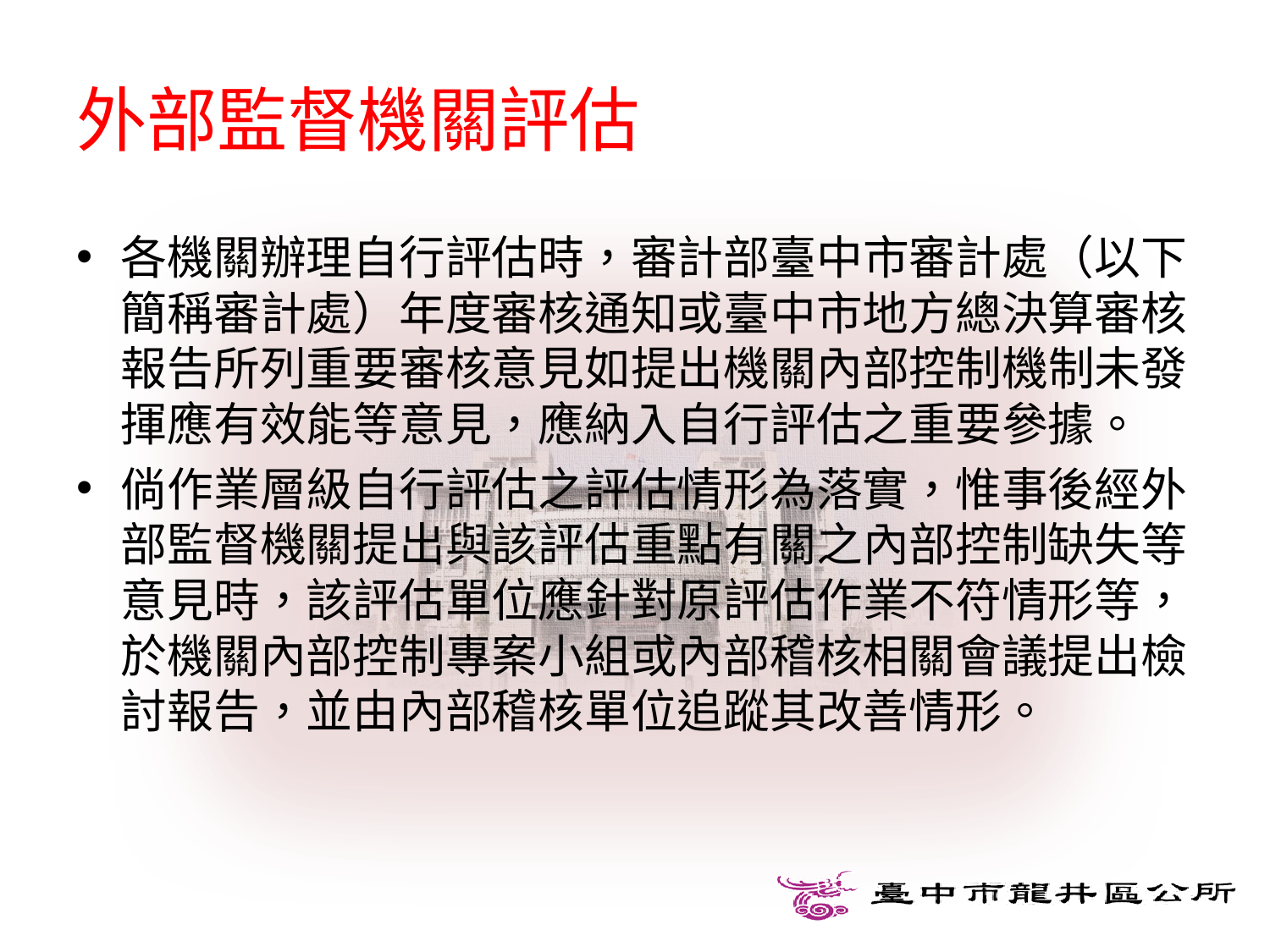

# 外部監督機關評估
各機關辦理自行評估時，審計部臺中市審計處（以下簡稱審計處）年度審核通知或臺中市地方總決算審核報告所列重要審核意見如提出機關內部控制機制未發揮應有效能等意見，應納入自行評估之重要參據。
倘作業層級自行評估之評估情形為落實，惟事後經外部監督機關提出與該評估重點有關之內部控制缺失等意見時，該評估單位應針對原評估作業不符情形等，於機關內部控制專案小組或內部稽核相關會議提出檢討報告，並由內部稽核單位追蹤其改善情形。